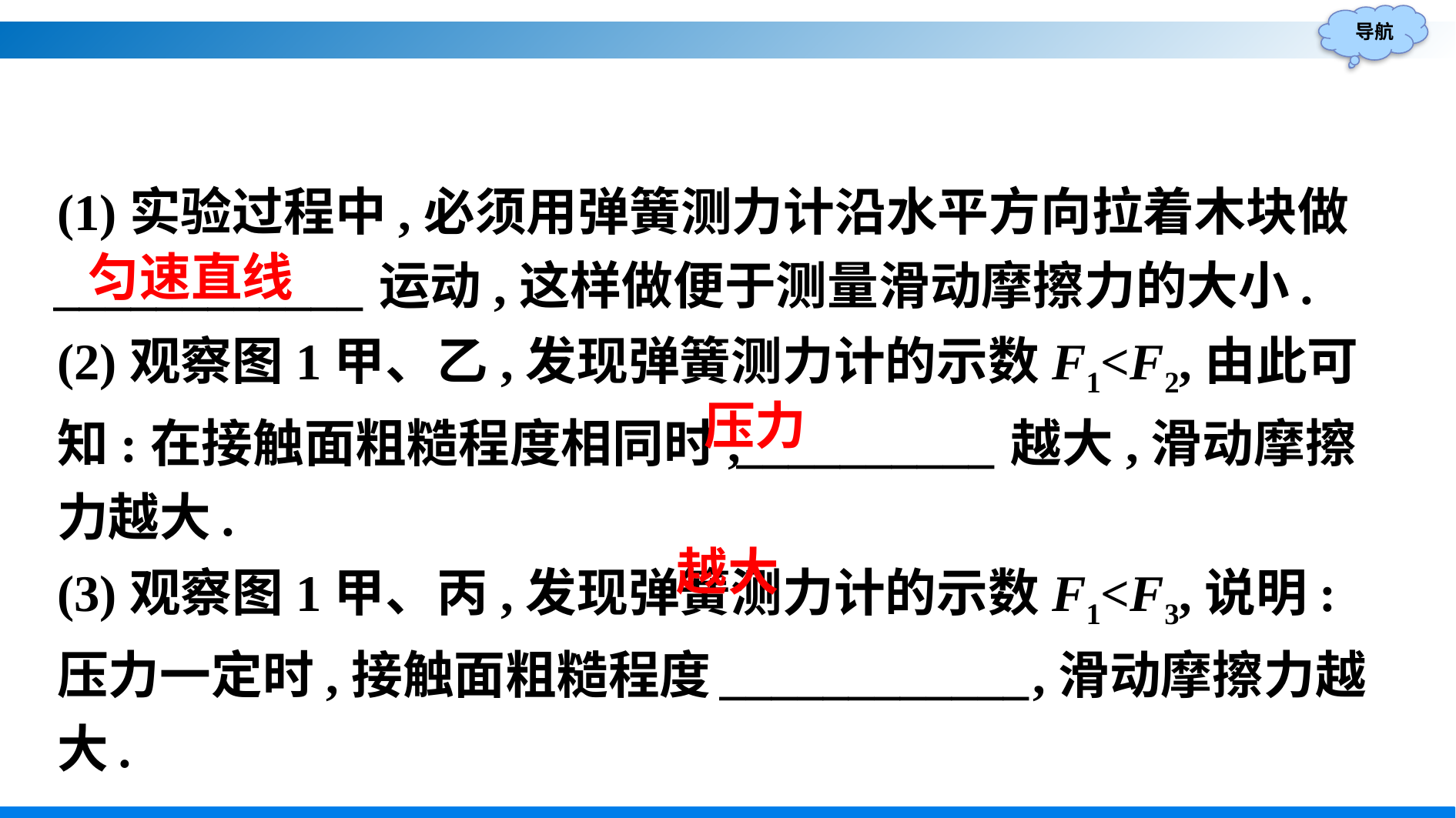

(1)实验过程中,必须用弹簧测力计沿水平方向拉着木块做____________运动,这样做便于测量滑动摩擦力的大小.
(2)观察图1甲、乙,发现弹簧测力计的示数F1<F2,由此可知:在接触面粗糙程度相同时,__________越大,滑动摩擦力越大.
(3)观察图1甲、丙,发现弹簧测力计的示数F1<F3,说明:压力一定时,接触面粗糙程度____________,滑动摩擦力越大.
匀速直线
压力
越大